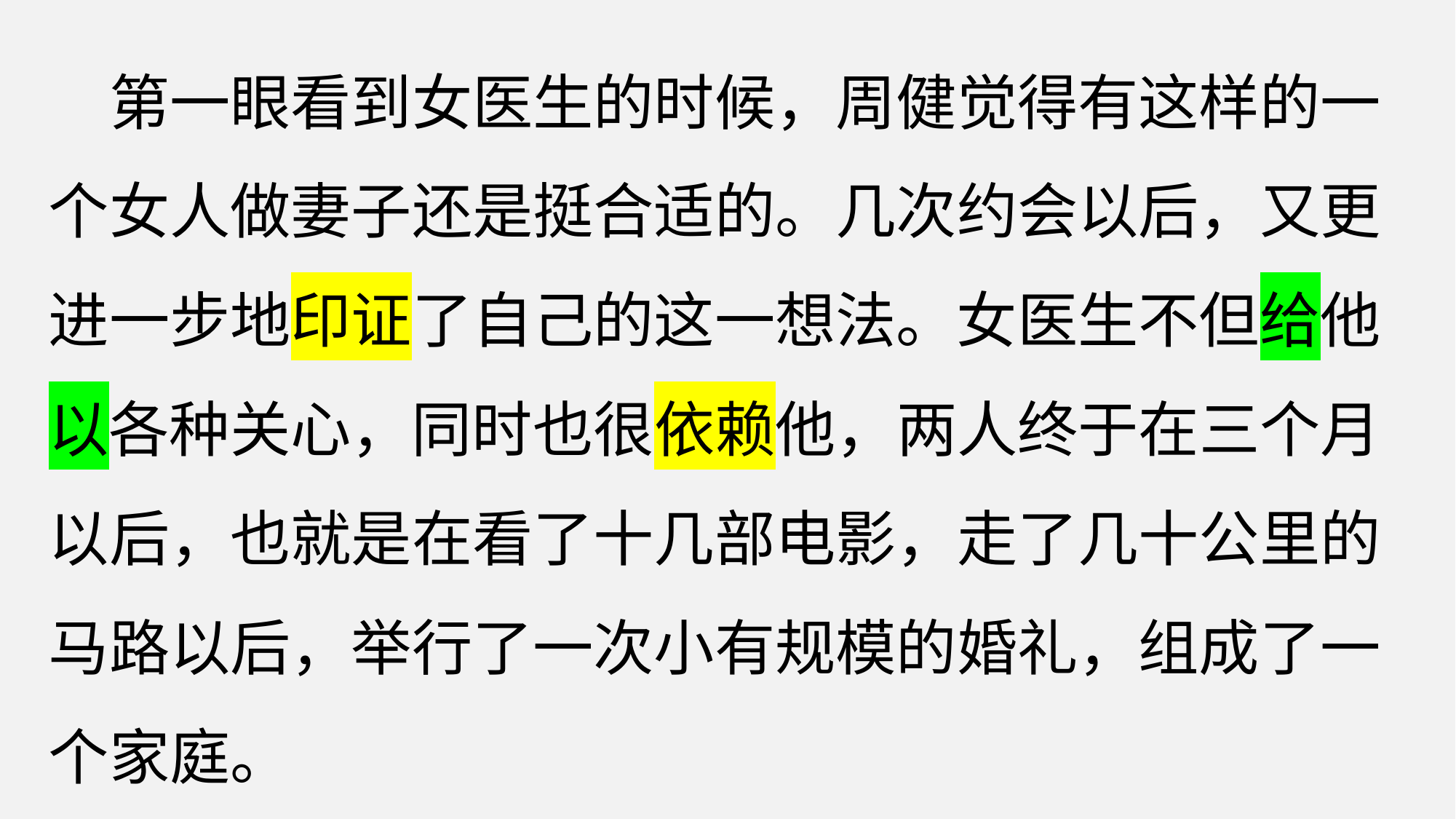

第一眼看到女医生的时候，周健觉得有这样的一个女人做妻子还是挺合适的。几次约会以后，又更进一步地印证了自己的这一想法。女医生不但给他以各种关心，同时也很依赖他，两人终于在三个月以后，也就是在看了十几部电影，走了几十公里的马路以后，举行了一次小有规模的婚礼，组成了一个家庭。